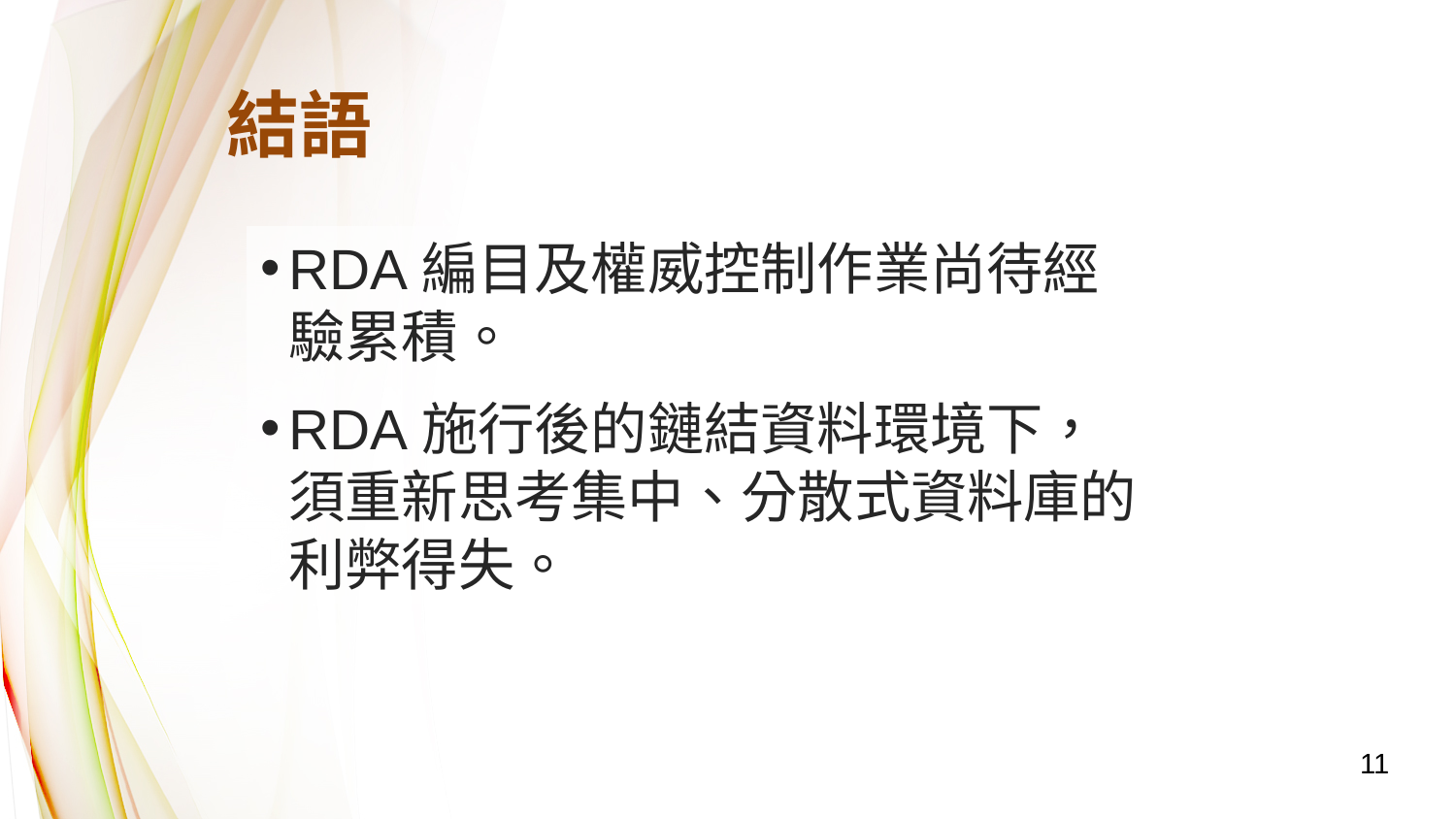

結語
RDA編目及權威控制作業尚待經驗累積。
RDA施行後的鏈結資料環境下，須重新思考集中、分散式資料庫的利弊得失。
11